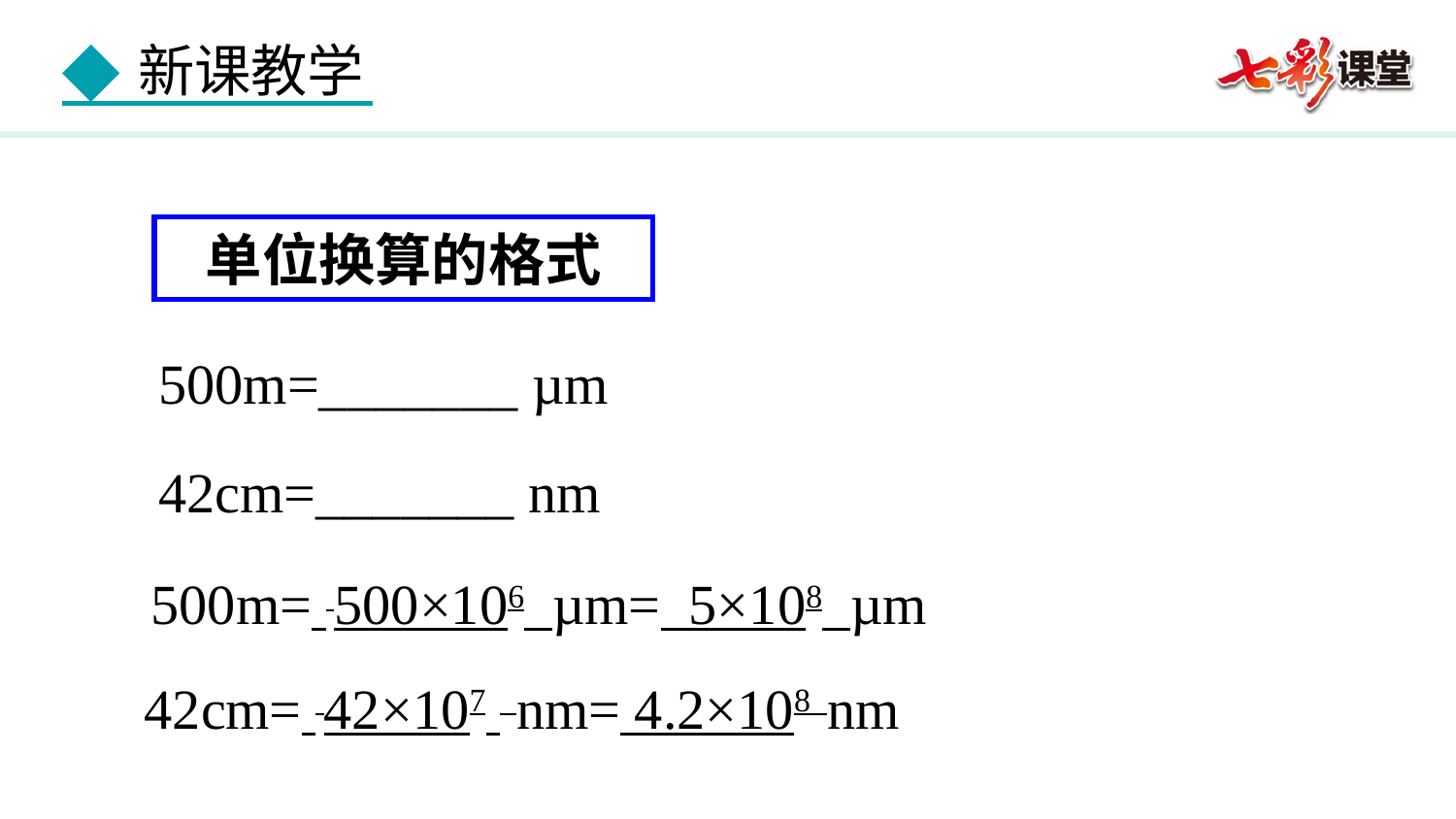

单位换算的格式
500m=_______ µm
42cm=_______ nm
500m=  500×106  µm=  5×108  µm
42cm=  42×107   nm= 4.2×108  nm